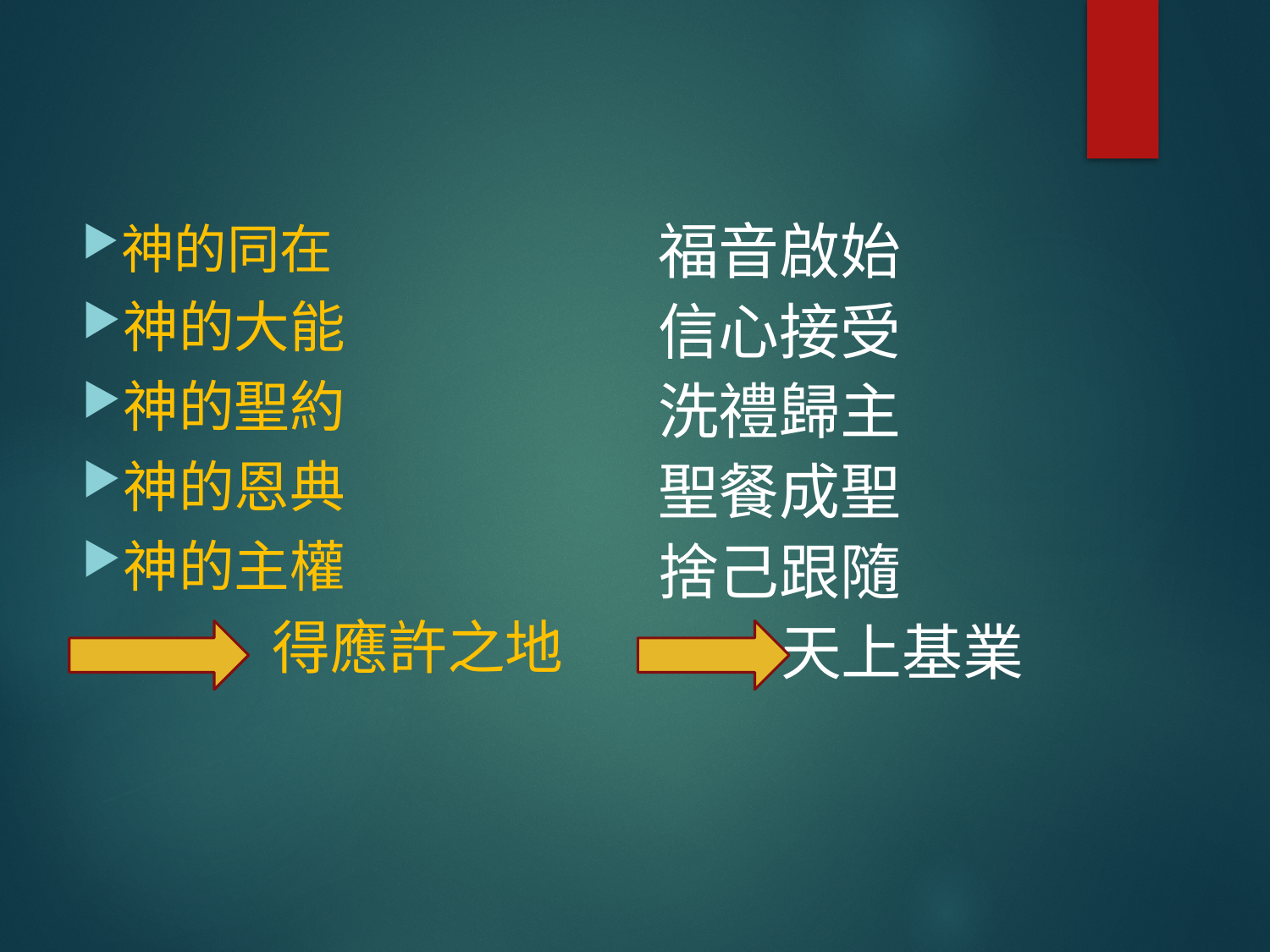

福音啟始
信心接受
洗禮歸主
聖餐成聖
捨己跟隨
        天上基業
神的同在
神的大能
神的聖約
神的恩典
神的主權
得應許之地